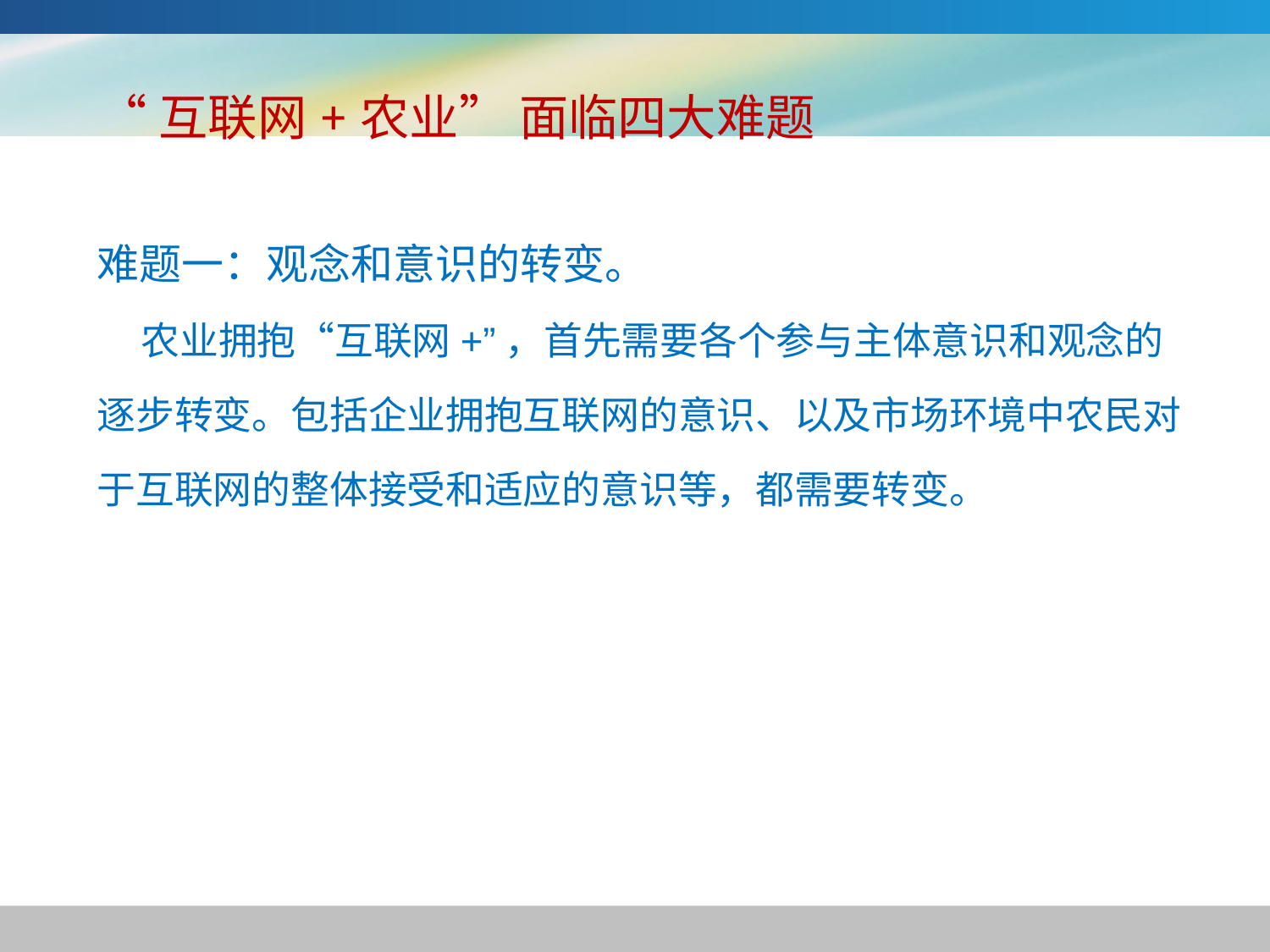

“互联网+农业” 面临四大难题
难题一：观念和意识的转变。
    农业拥抱“互联网+”，首先需要各个参与主体意识和观念的逐步转变。包括企业拥抱互联网的意识、以及市场环境中农民对于互联网的整体接受和适应的意识等，都需要转变。